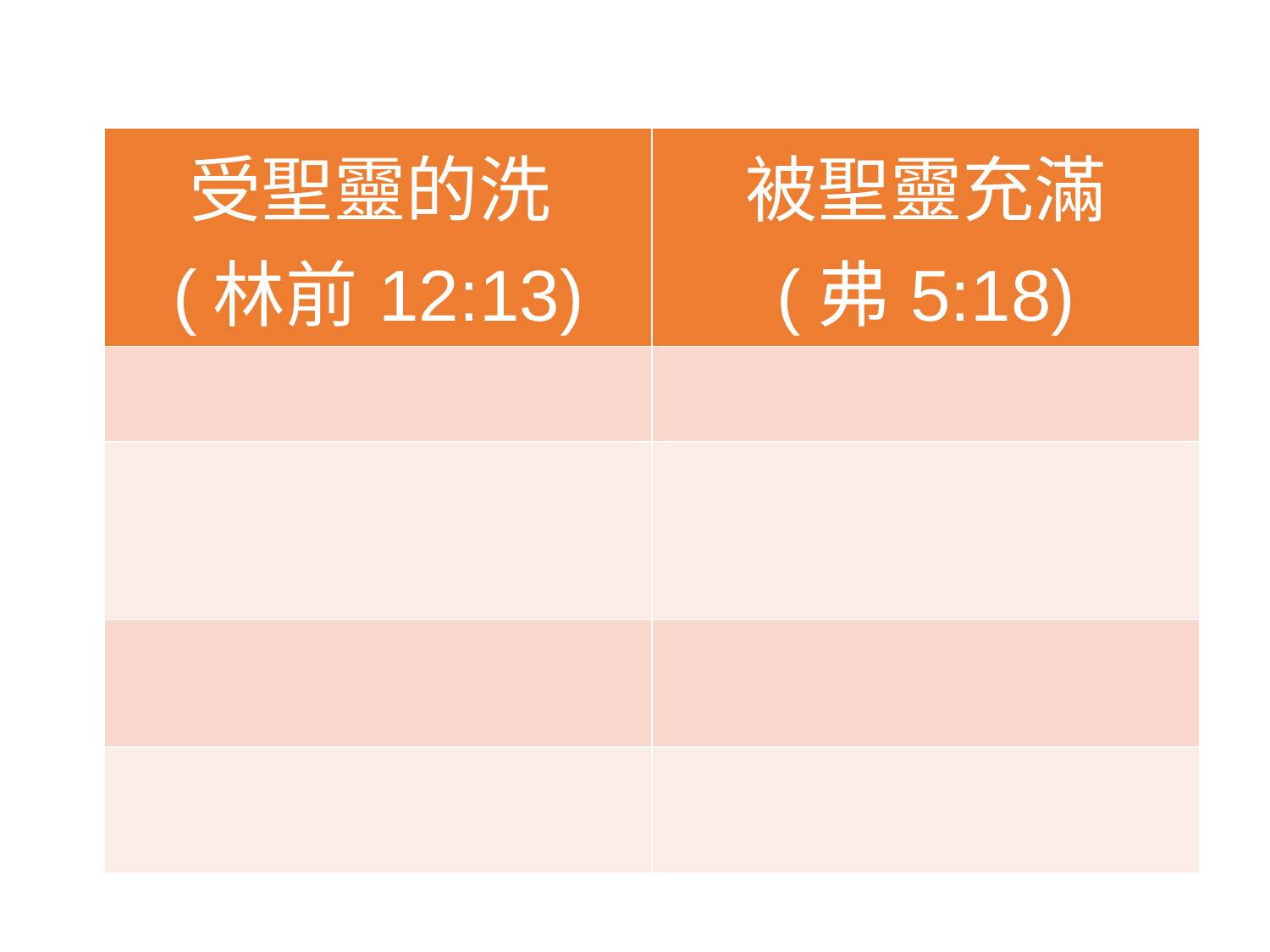

| 受聖靈的洗 (林前12:13) | 被聖靈充滿 (弗5:18) |
| --- | --- |
|  |  |
|  |  |
|  |  |
|  |  |